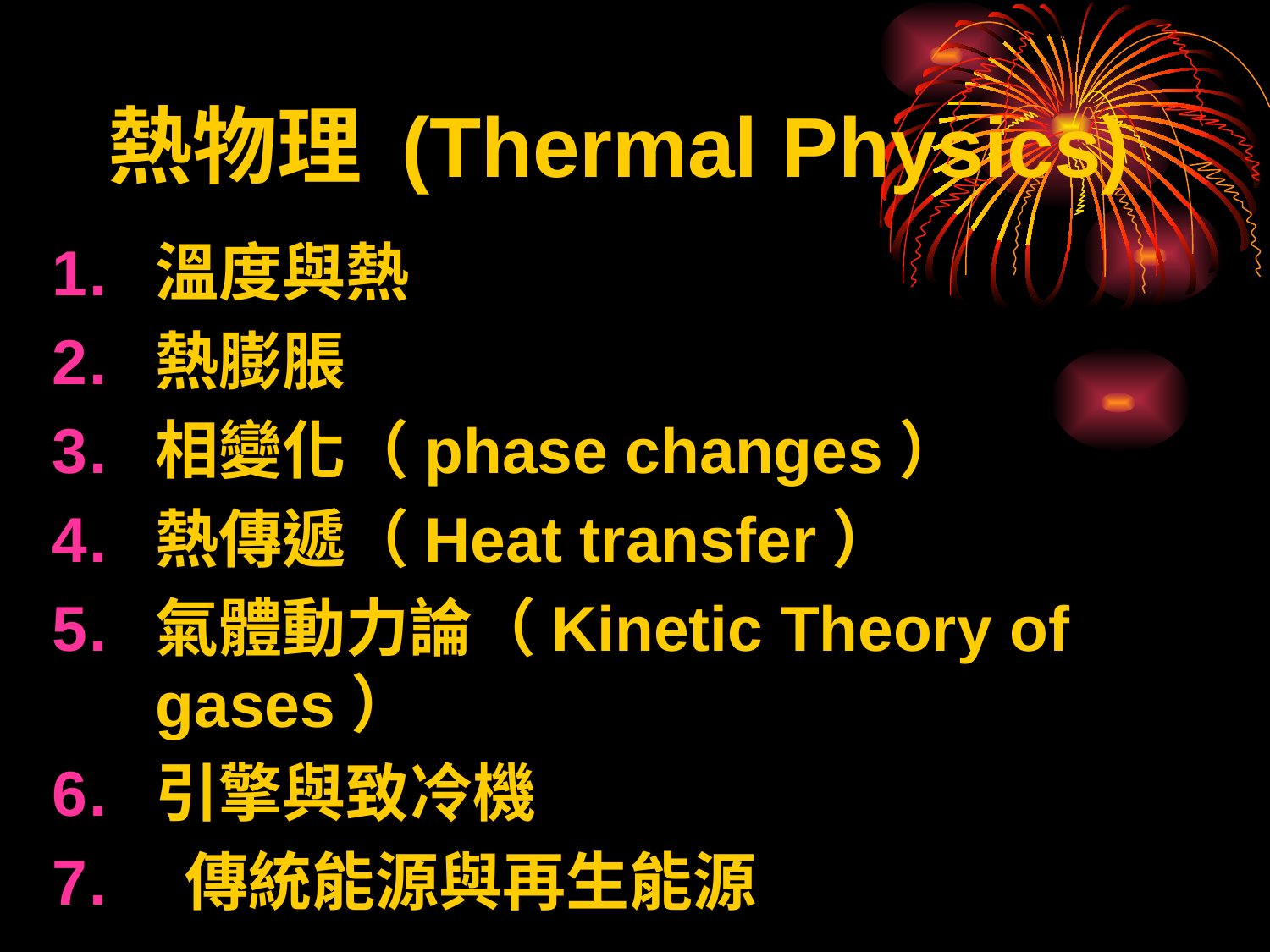

# 熱物理 (Thermal Physics)
溫度與熱
熱膨脹
相變化（phase changes）
熱傳遞（Heat transfer）
氣體動力論（Kinetic Theory of gases）
引擎與致冷機
 傳統能源與再生能源